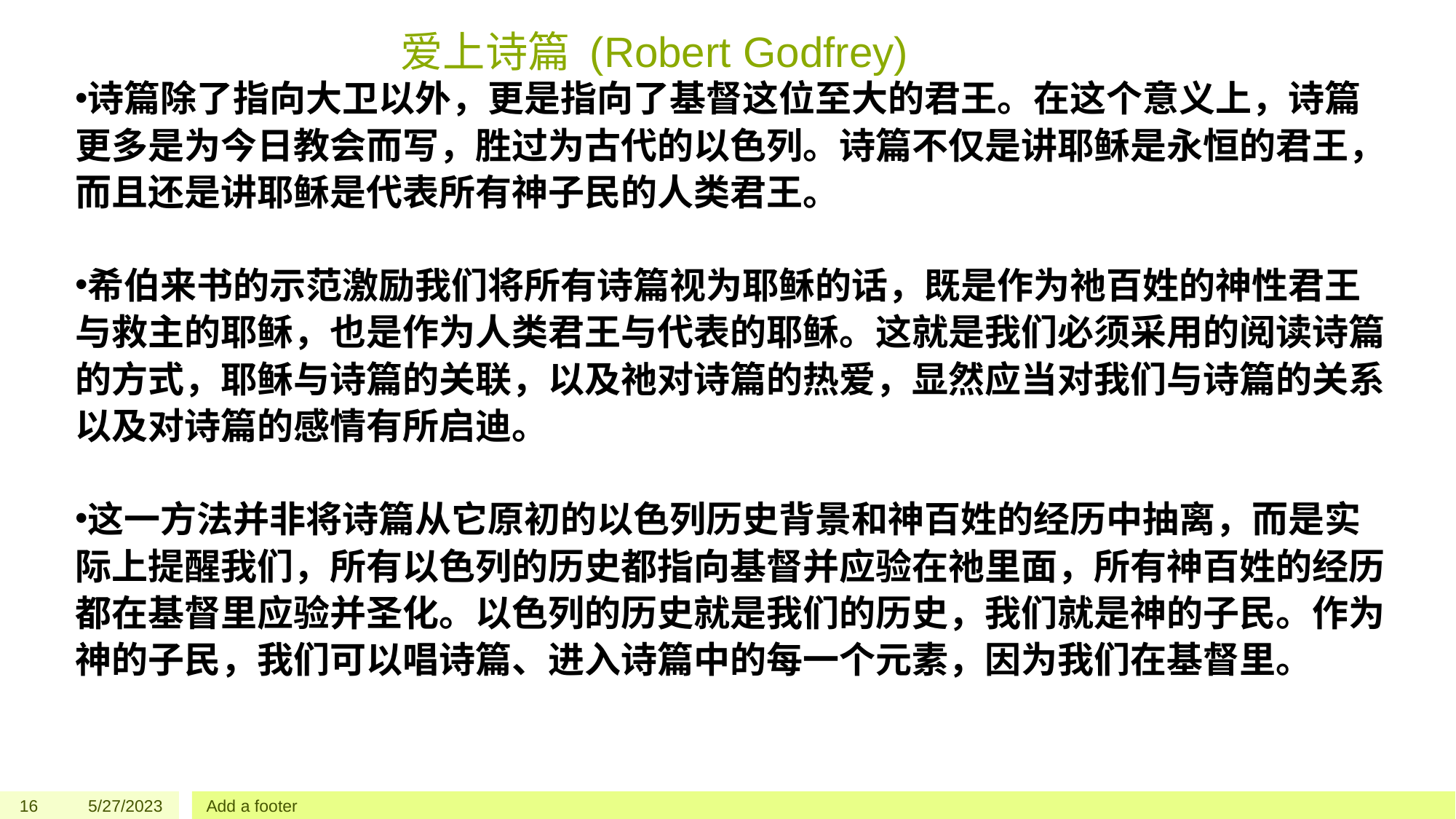

# 爱上诗篇 (Robert Godfrey)
诗篇除了指向大卫以外，更是指向了基督这位至大的君王。在这个意义上，诗篇更多是为今日教会而写，胜过为古代的以色列。诗篇不仅是讲耶稣是永恒的君王，而且还是讲耶稣是代表所有神子民的人类君王。

希伯来书的示范激励我们将所有诗篇视为耶稣的话，既是作为祂百姓的神性君王与救主的耶稣，也是作为人类君王与代表的耶稣。这就是我们必须采用的阅读诗篇的方式，耶稣与诗篇的关联，以及祂对诗篇的热爱，显然应当对我们与诗篇的关系以及对诗篇的感情有所启迪。

这一方法并非将诗篇从它原初的以色列历史背景和神百姓的经历中抽离，而是实际上提醒我们，所有以色列的历史都指向基督并应验在祂里面，所有神百姓的经历都在基督里应验并圣化。以色列的历史就是我们的历史，我们就是神的子民。作为神的子民，我们可以唱诗篇、进入诗篇中的每一个元素，因为我们在基督里。

16
5/27/2023
Add a footer